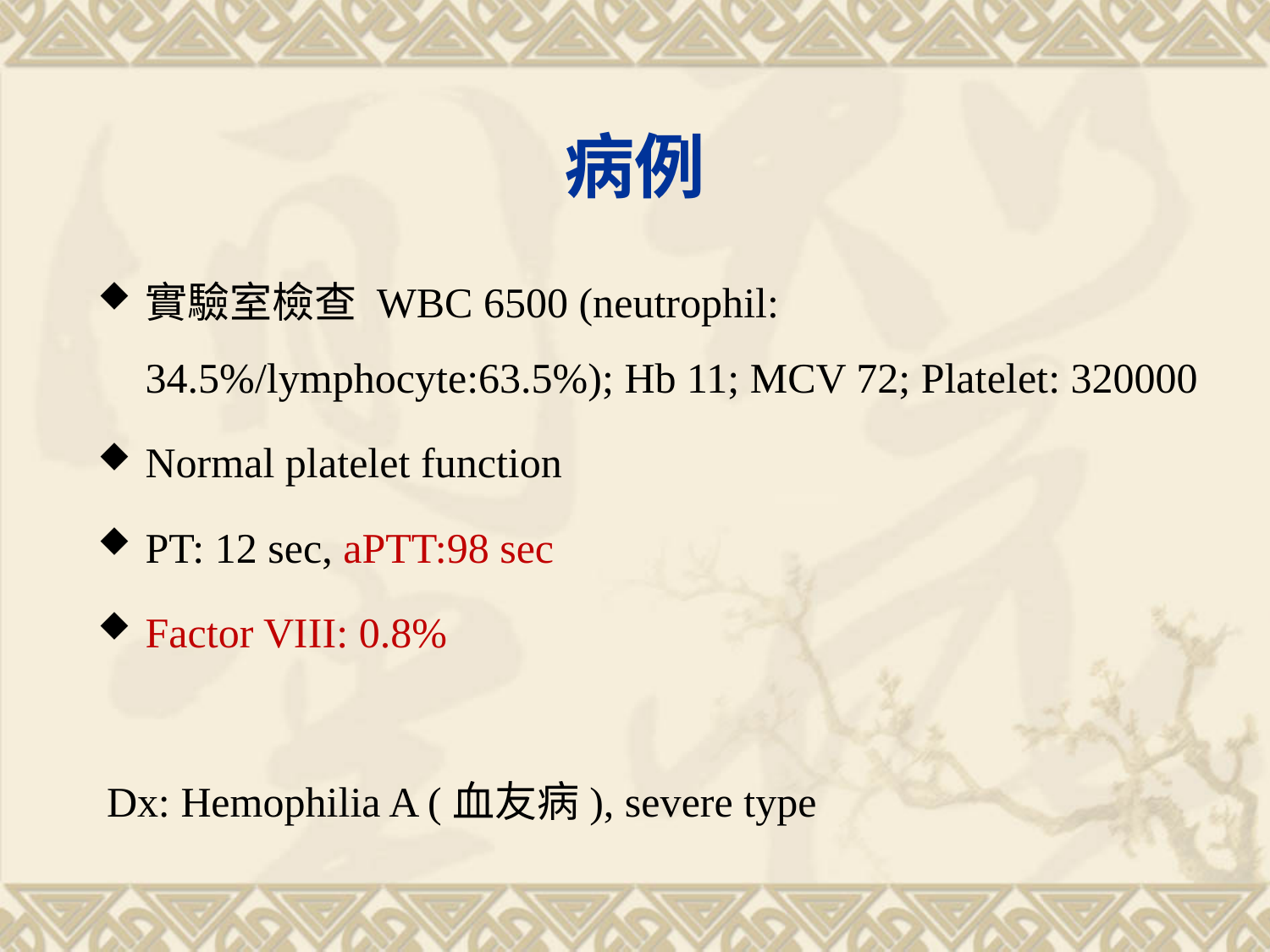

# 病例
實驗室檢查 WBC 6500 (neutrophil: 34.5%/lymphocyte:63.5%); Hb 11; MCV 72; Platelet: 320000
Normal platelet function
PT: 12 sec, aPTT:98 sec
Factor VIII: 0.8%

Dx: Hemophilia A (血友病), severe type